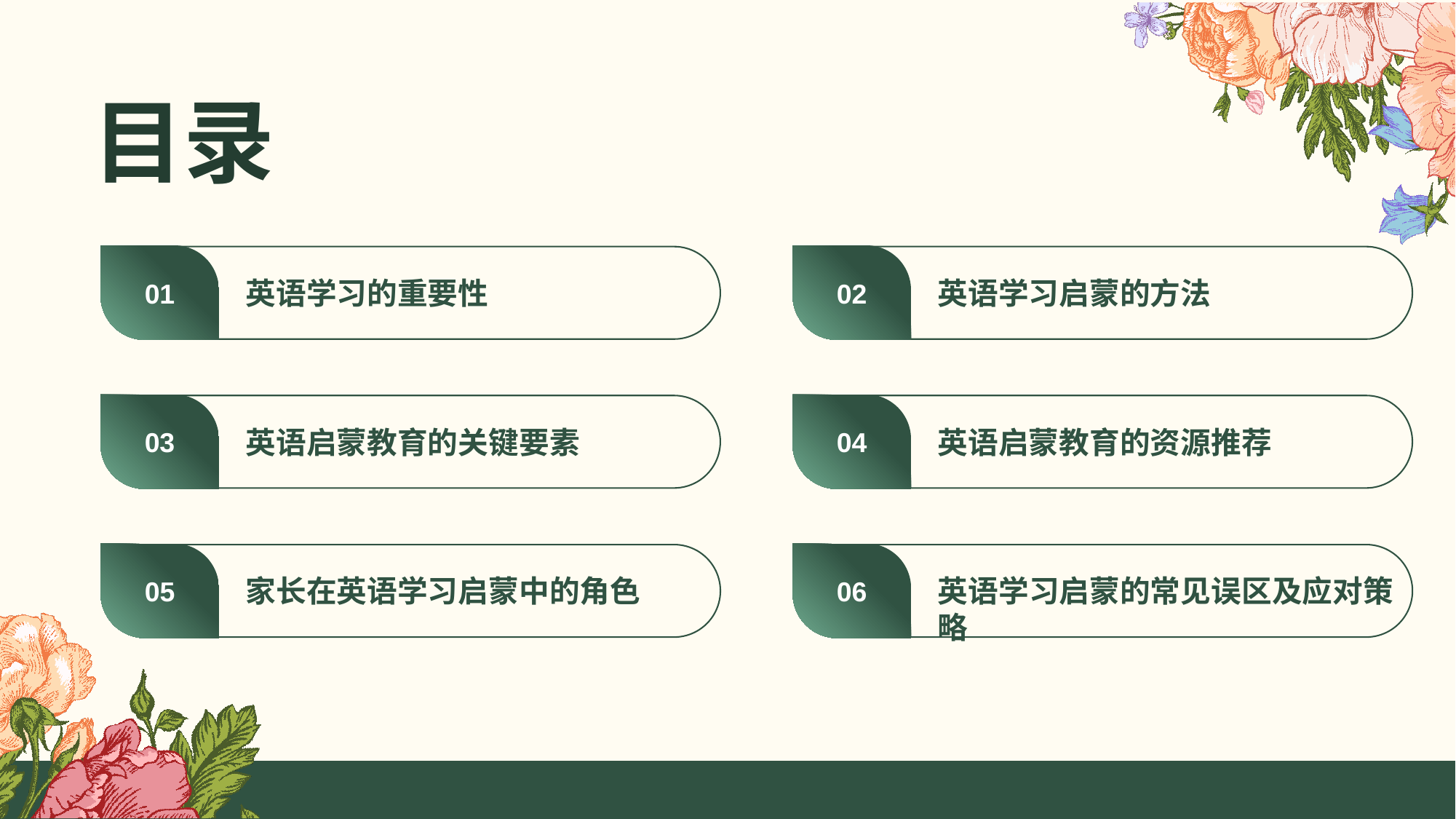

目录
01
02

英语学习的重要性
英语学习启蒙的方法
03
04

英语启蒙教育的关键要素
英语启蒙教育的资源推荐
05
06

家长在英语学习启蒙中的角色
英语学习启蒙的常见误区及应对策略